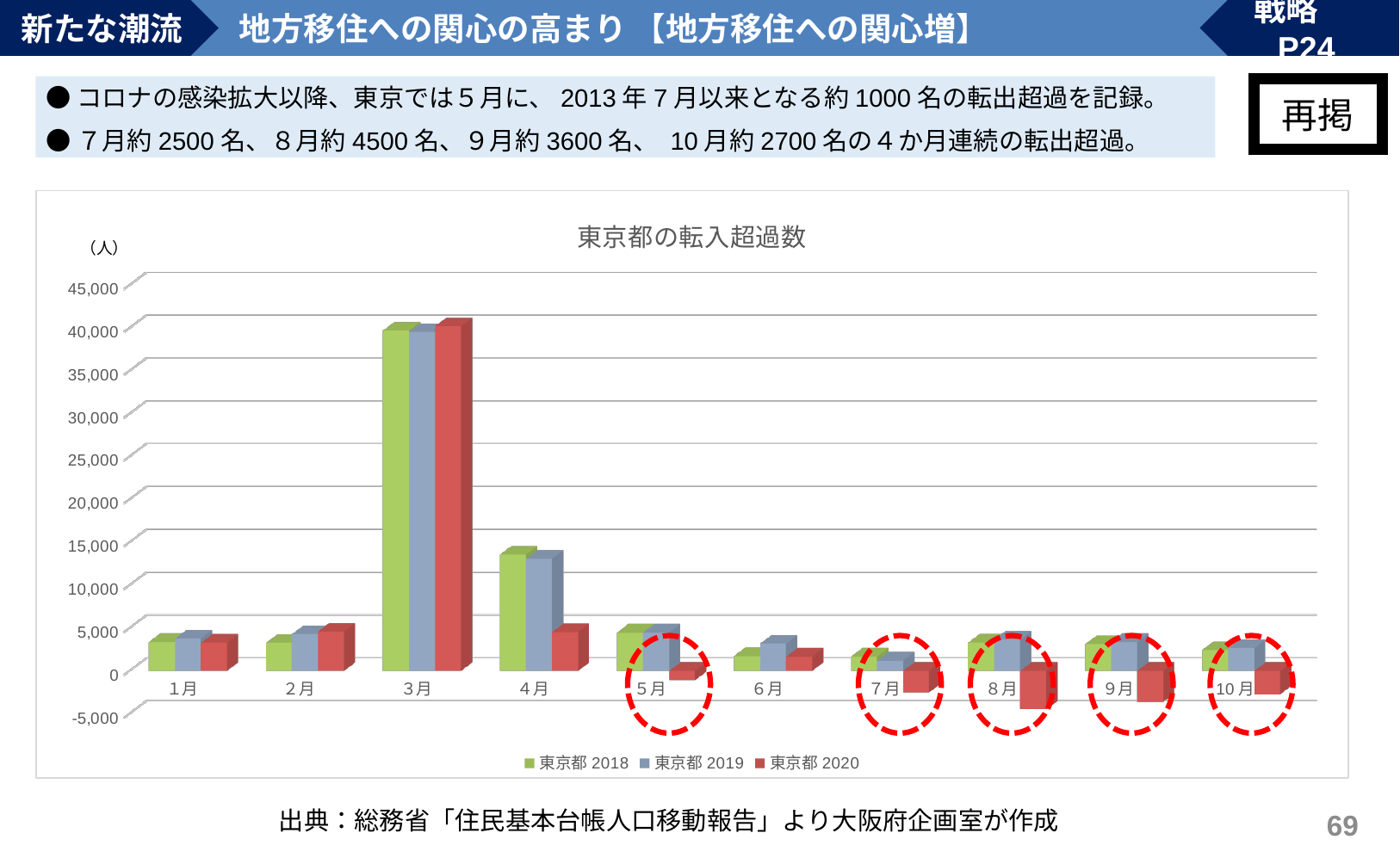

新たな潮流
地方移住への関心の高まり 【地方移住への関心増】
戦略　P24
●コロナの感染拡大以降、東京では５月に、2013年7月以来となる約1000名の転出超過を記録。
●７月約2500名、８月約4500名、９月約3600名、 10月約2700名の４か月連続の転出超過。
再掲

[unsupported chart]

（人）

出典：総務省「住民基本台帳人口移動報告」より大阪府企画室が作成
69